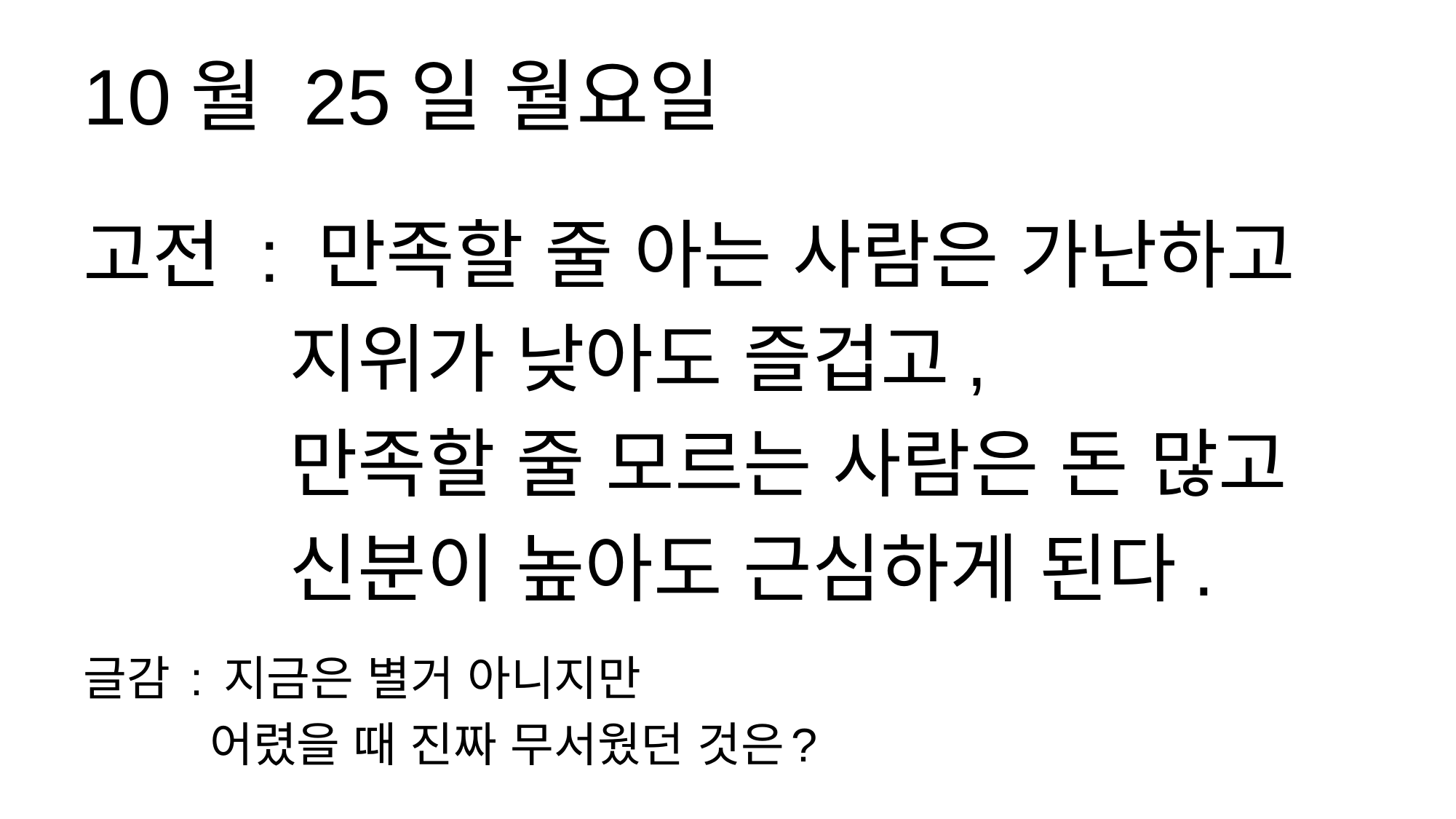

10월 25일 월요일
고전 : 만족할 줄 아는 사람은 가난하고
         지위가 낮아도 즐겁고,
         만족할 줄 모르는 사람은 돈 많고
         신분이 높아도 근심하게 된다.
글감 : 지금은 별거 아니지만
         어렸을 때 진짜 무서웠던 것은?